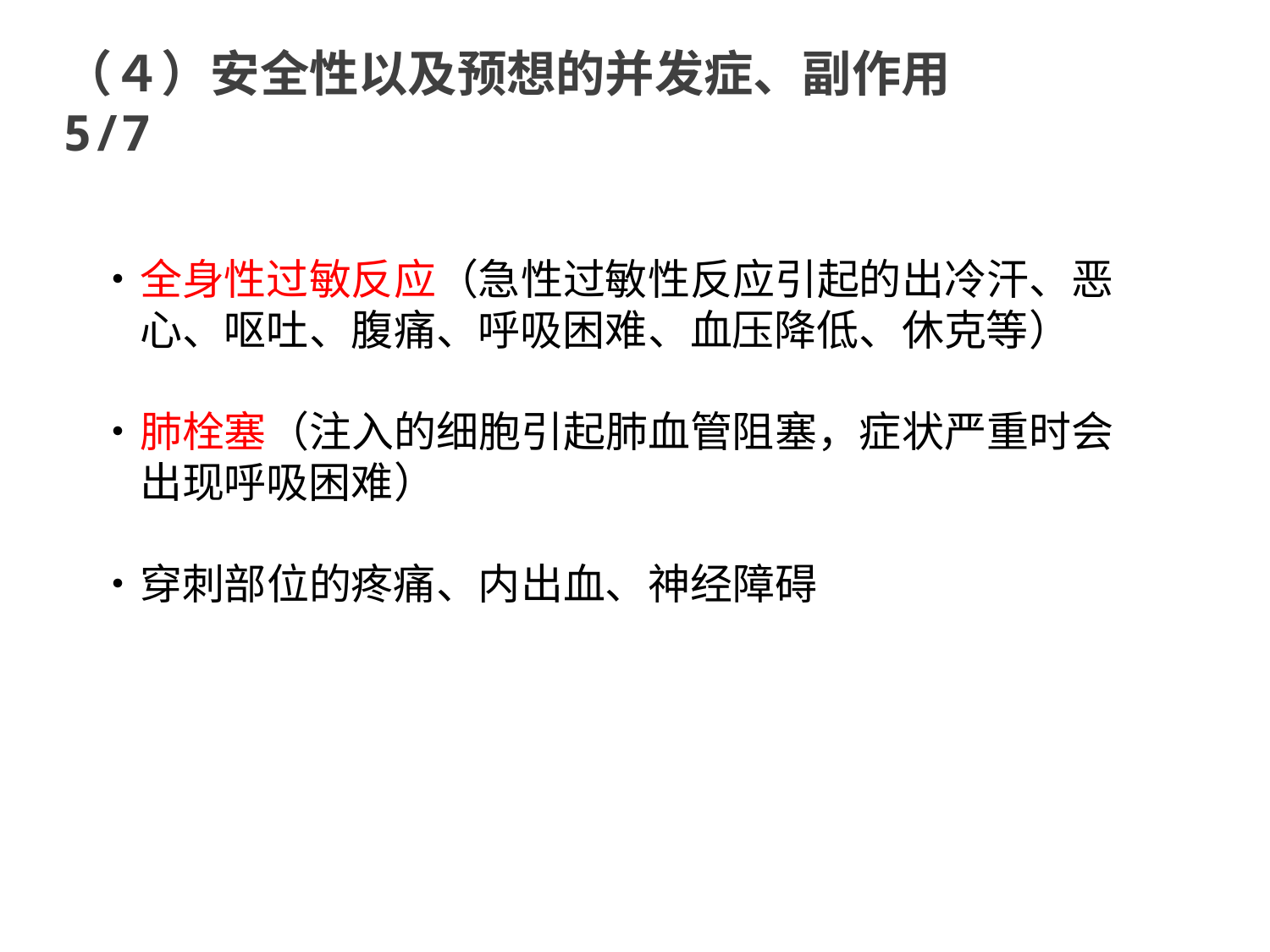

（４）安全性以及预想的并发症、副作用　5/7
・全身性过敏反应（急性过敏性反应引起的出冷汗、恶
　心、呕吐、腹痛、呼吸困难、血压降低、休克等）

・肺栓塞（注入的细胞引起肺血管阻塞，症状严重时会
　出现呼吸困难）

・穿刺部位的疼痛、内出血、神经障碍